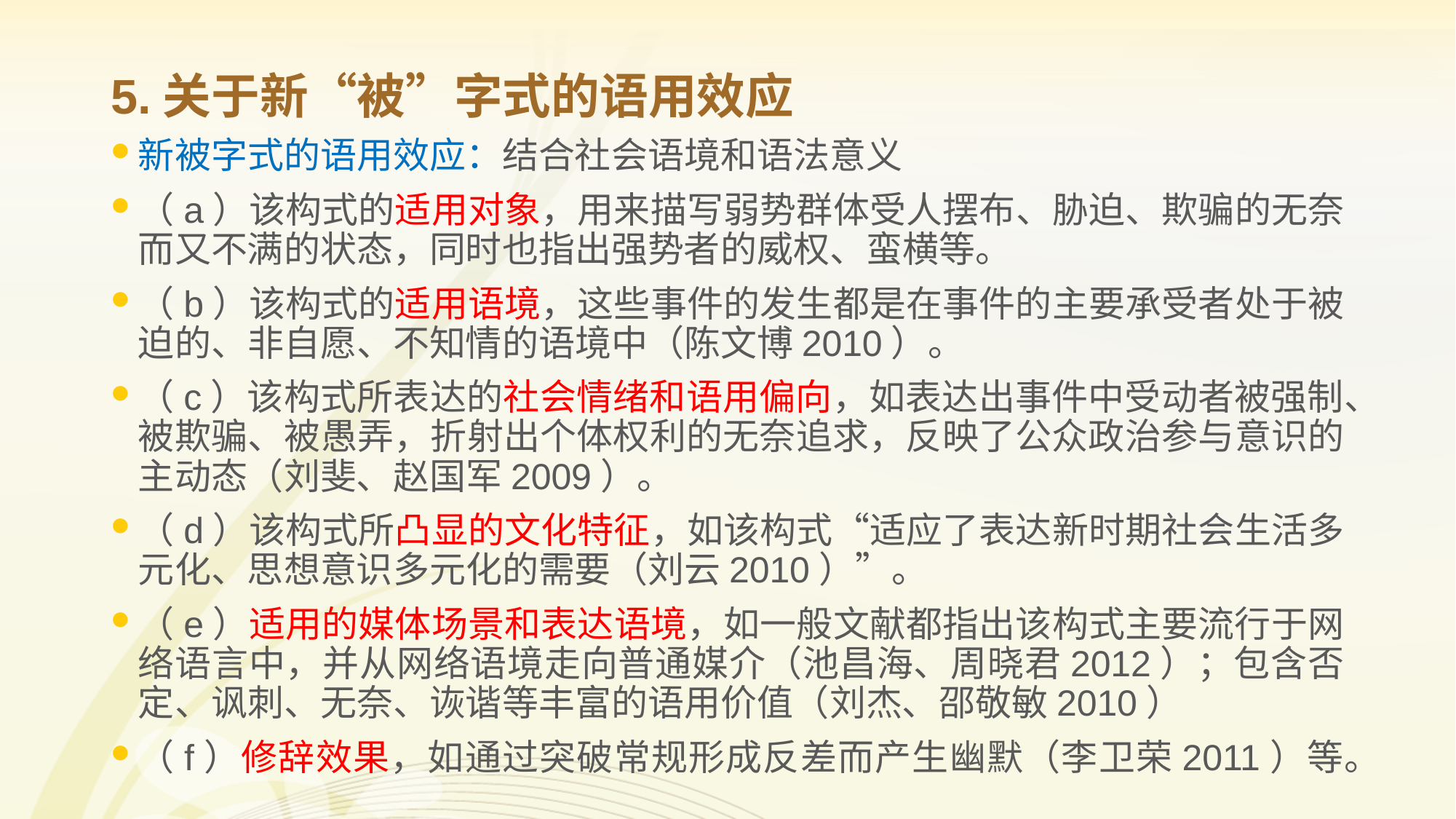

# 5.关于新“被”字式的语用效应
新被字式的语用效应：结合社会语境和语法意义
（a）该构式的适用对象，用来描写弱势群体受人摆布、胁迫、欺骗的无奈而又不满的状态，同时也指出强势者的威权、蛮横等。
（b）该构式的适用语境，这些事件的发生都是在事件的主要承受者处于被迫的、非自愿、不知情的语境中（陈文博2010）。
（c）该构式所表达的社会情绪和语用偏向，如表达出事件中受动者被强制、被欺骗、被愚弄，折射出个体权利的无奈追求，反映了公众政治参与意识的主动态（刘斐、赵国军2009）。
（d）该构式所凸显的文化特征，如该构式“适应了表达新时期社会生活多元化、思想意识多元化的需要（刘云2010）”。
（e）适用的媒体场景和表达语境，如一般文献都指出该构式主要流行于网络语言中，并从网络语境走向普通媒介（池昌海、周晓君2012）；包含否定、讽刺、无奈、诙谐等丰富的语用价值（刘杰、邵敬敏2010）
（f）修辞效果，如通过突破常规形成反差而产生幽默（李卫荣2011）等。